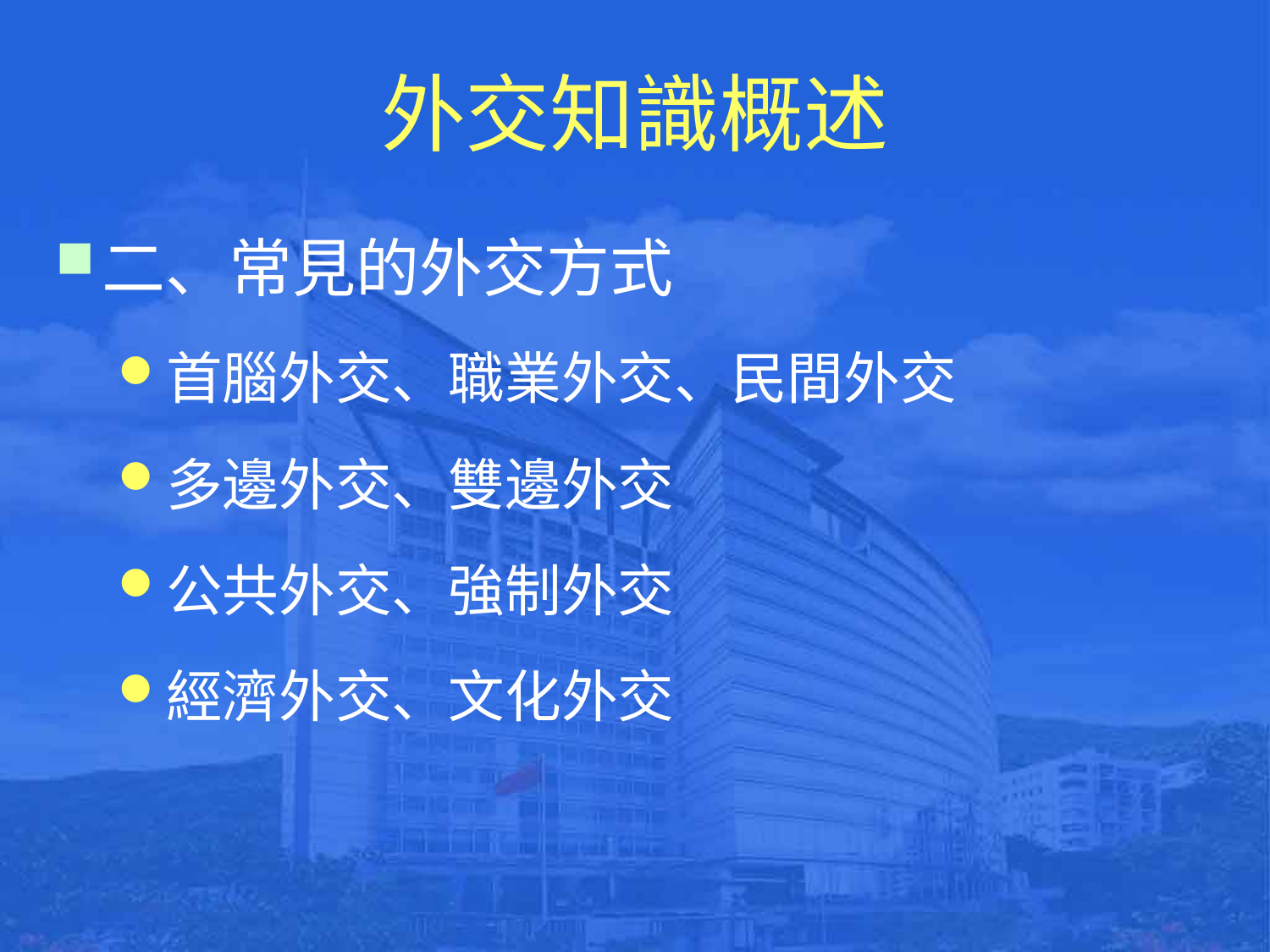

# 外交知識概述
二、常見的外交方式
首腦外交、職業外交、民間外交
多邊外交、雙邊外交
公共外交、強制外交
經濟外交、文化外交